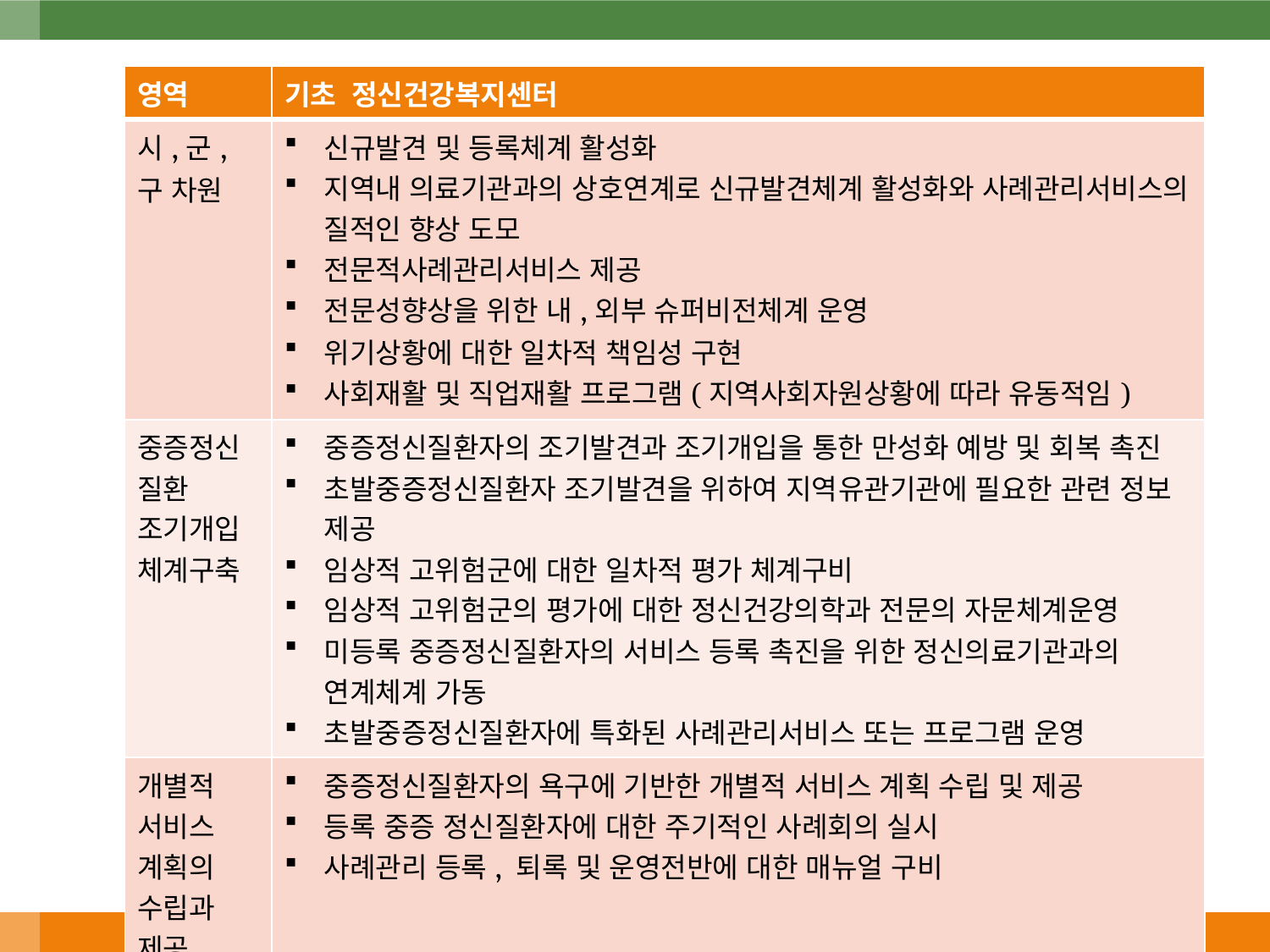

| 영역 | 기초 정신건강복지센터 |
| --- | --- |
| 시,군,구 차원 | 신규발견 및 등록체계 활성화 지역내 의료기관과의 상호연계로 신규발견체계 활성화와 사례관리서비스의 질적인 향상 도모 전문적사례관리서비스 제공 전문성향상을 위한 내,외부 슈퍼비전체계 운영 위기상황에 대한 일차적 책임성 구현 사회재활 및 직업재활 프로그램(지역사회자원상황에 따라 유동적임) |
| 중증정신질환 조기개입체계구축 | 중증정신질환자의 조기발견과 조기개입을 통한 만성화 예방 및 회복 촉진 초발중증정신질환자 조기발견을 위하여 지역유관기관에 필요한 관련 정보 제공 임상적 고위험군에 대한 일차적 평가 체계구비 임상적 고위험군의 평가에 대한 정신건강의학과 전문의 자문체계운영 미등록 중증정신질환자의 서비스 등록 촉진을 위한 정신의료기관과의 연계체계 가동 초발중증정신질환자에 특화된 사례관리서비스 또는 프로그램 운영 |
| 개별적 서비스 계획의 수립과 제공 | 중증정신질환자의 욕구에 기반한 개별적 서비스 계획 수립 및 제공 등록 중증 정신질환자에 대한 주기적인 사례회의 실시 사례관리 등록, 퇴록 및 운영전반에 대한 매뉴얼 구비 |